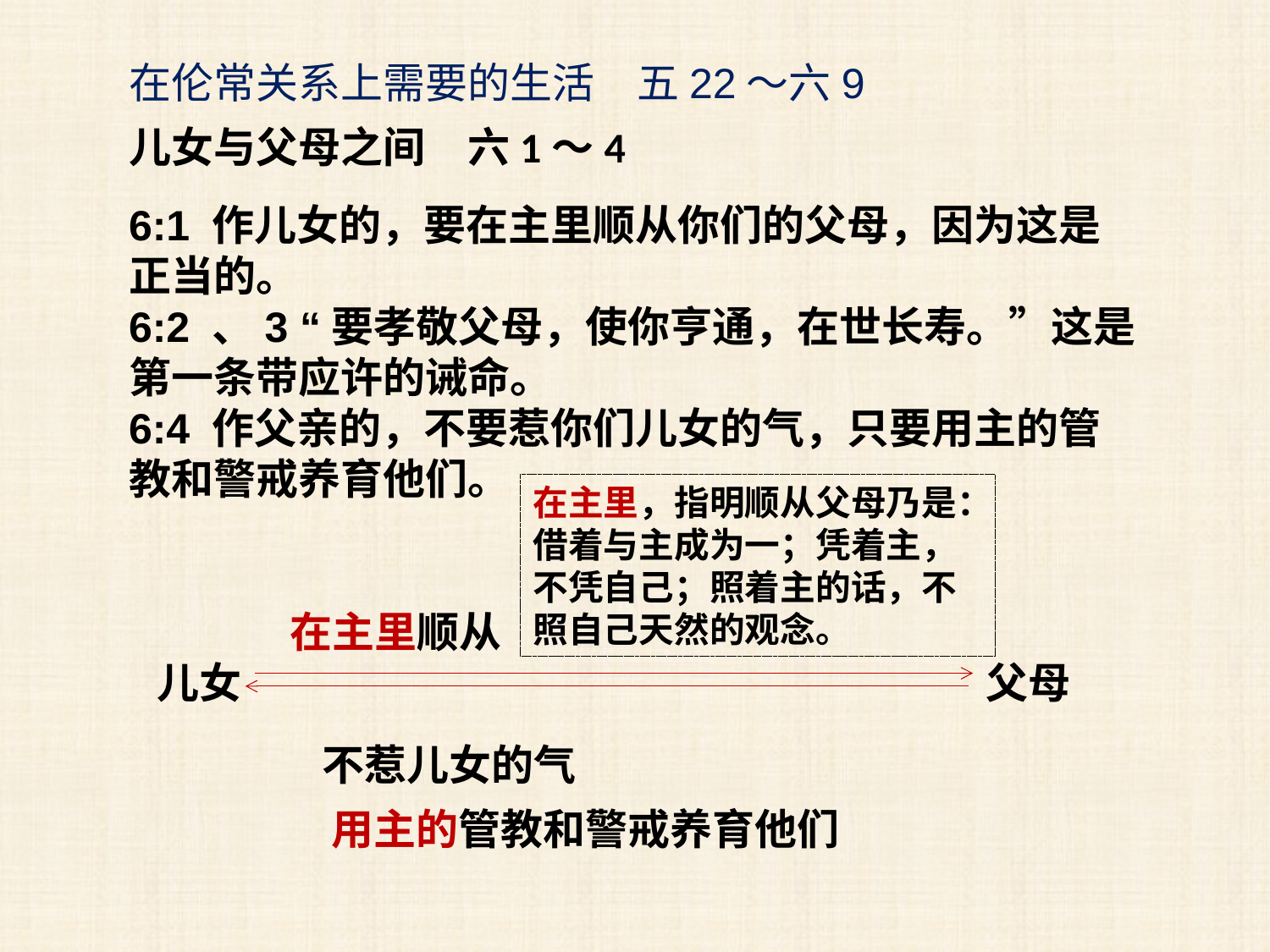

在伦常关系上需要的生活　五22～六9
儿女与父母之间　六1～4
6:1 作儿女的，要在主里顺从你们的父母，因为这是正当的。
6:2 、3 “要孝敬父母，使你亨通，在世长寿。”这是第一条带应许的诫命。
6:4 作父亲的，不要惹你们儿女的气，只要用主的管教和警戒养育他们。
在主里，指明顺从父母乃是：借着与主成为一；凭着主，不凭自己；照着主的话，不照自己天然的观念。
在主里顺从
儿女
父母
不惹儿女的气
用主的管教和警戒养育他们